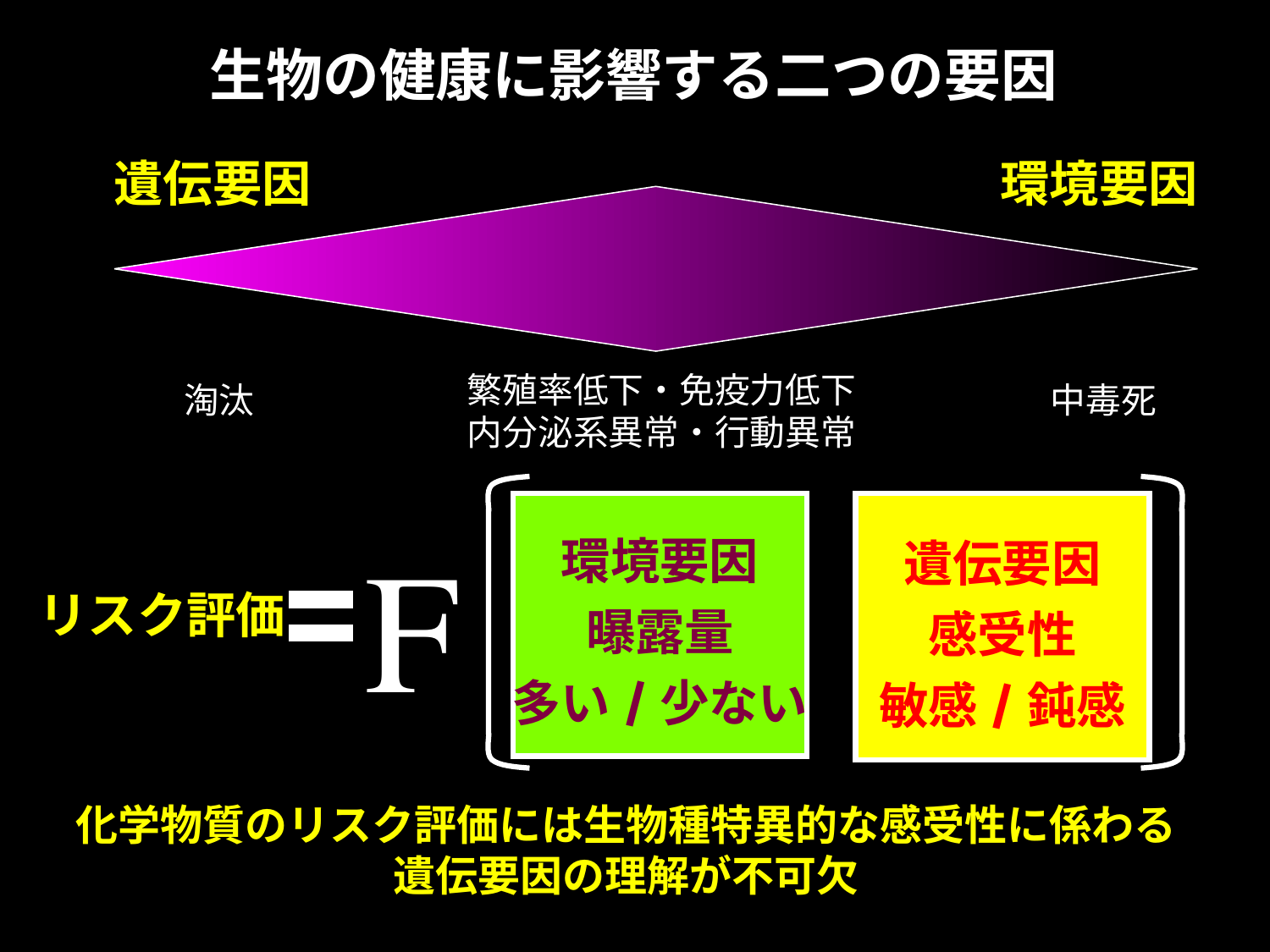

生物の健康に影響する二つの要因
遺伝要因
環境要因

繁殖率低下・免疫力低下
内分泌系異常・行動異常
淘汰
中毒死

環境要因
曝露量
多い/少ない
遺伝要因
感受性
敏感/鈍感
F
リスク評価

化学物質のリスク評価には生物種特異的な感受性に係わる
遺伝要因の理解が不可欠